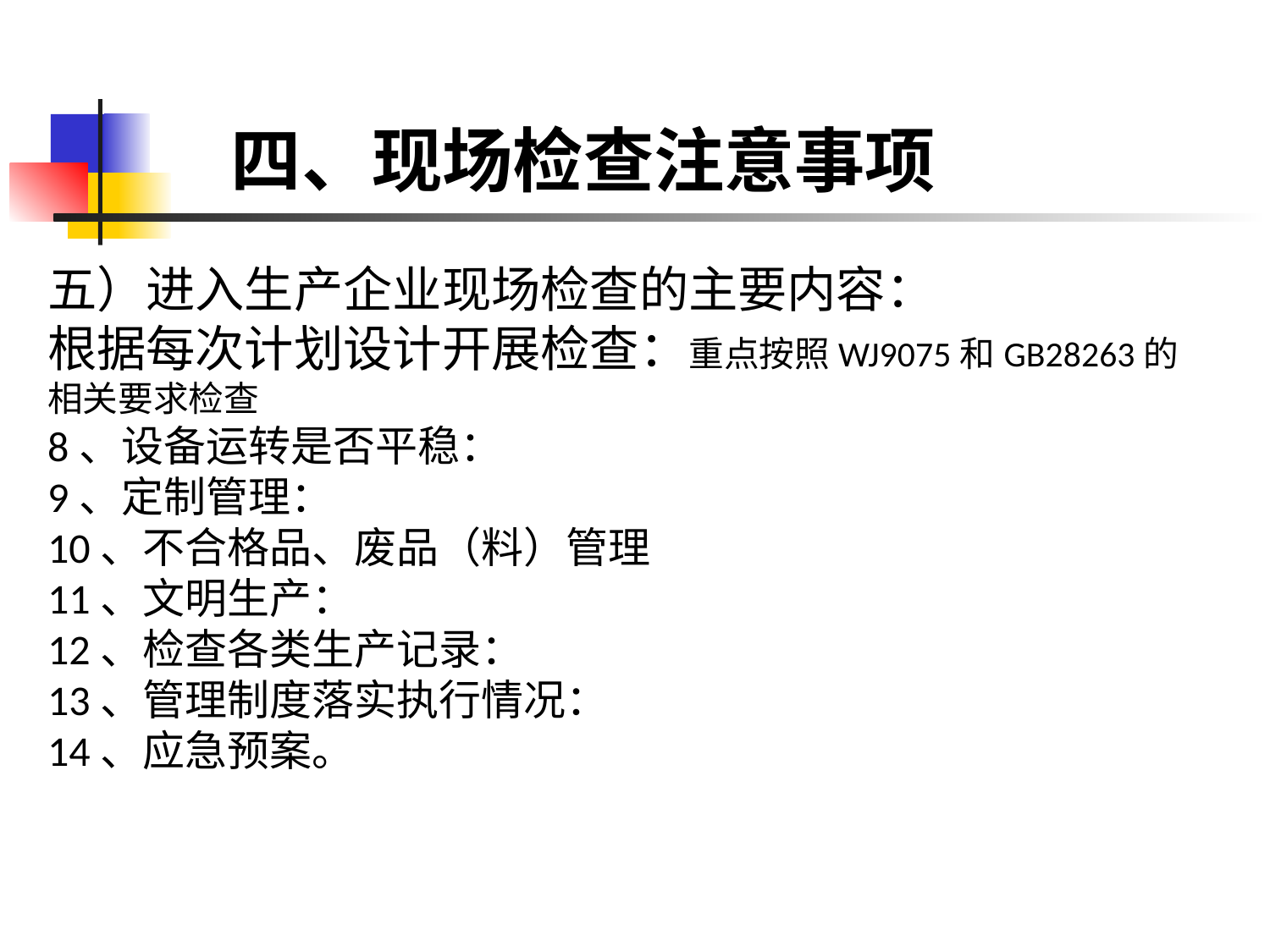

# 四、现场检查注意事项

五）进入生产企业现场检查的主要内容：
根据每次计划设计开展检查：重点按照WJ9075和GB28263的相关要求检查
8、设备运转是否平稳：
9、定制管理：
10、不合格品、废品（料）管理
11、文明生产：
12、检查各类生产记录：
13、管理制度落实执行情况：
14、应急预案。